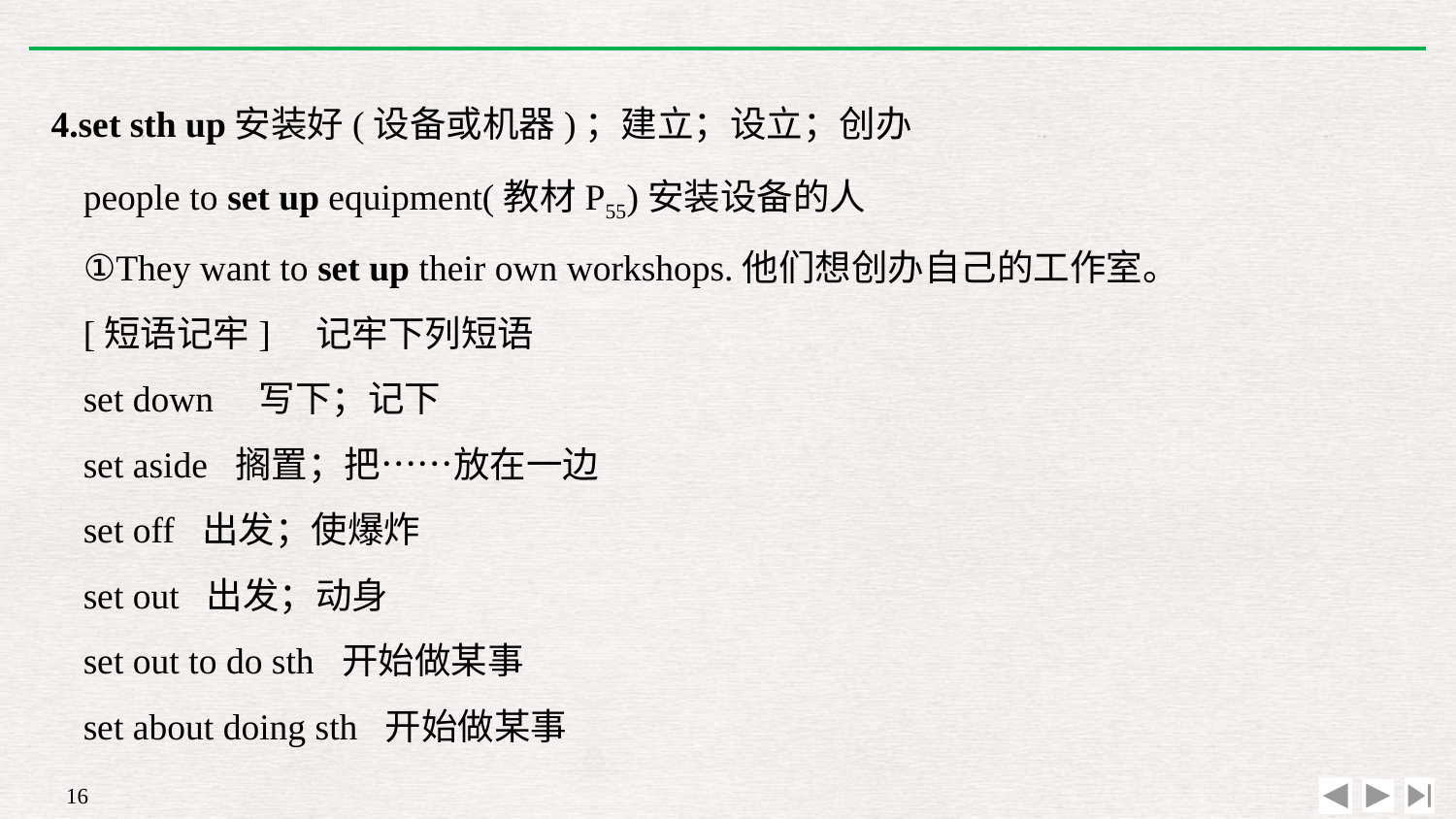

4.set sth up安装好(设备或机器)；建立；设立；创办
people to set up equipment(教材P55)安装设备的人
①They want to set up their own workshops.他们想创办自己的工作室。
[短语记牢]　记牢下列短语
set down　写下；记下
set aside  搁置；把……放在一边
set off  出发；使爆炸
set out  出发；动身
set out to do sth  开始做某事
set about doing sth  开始做某事